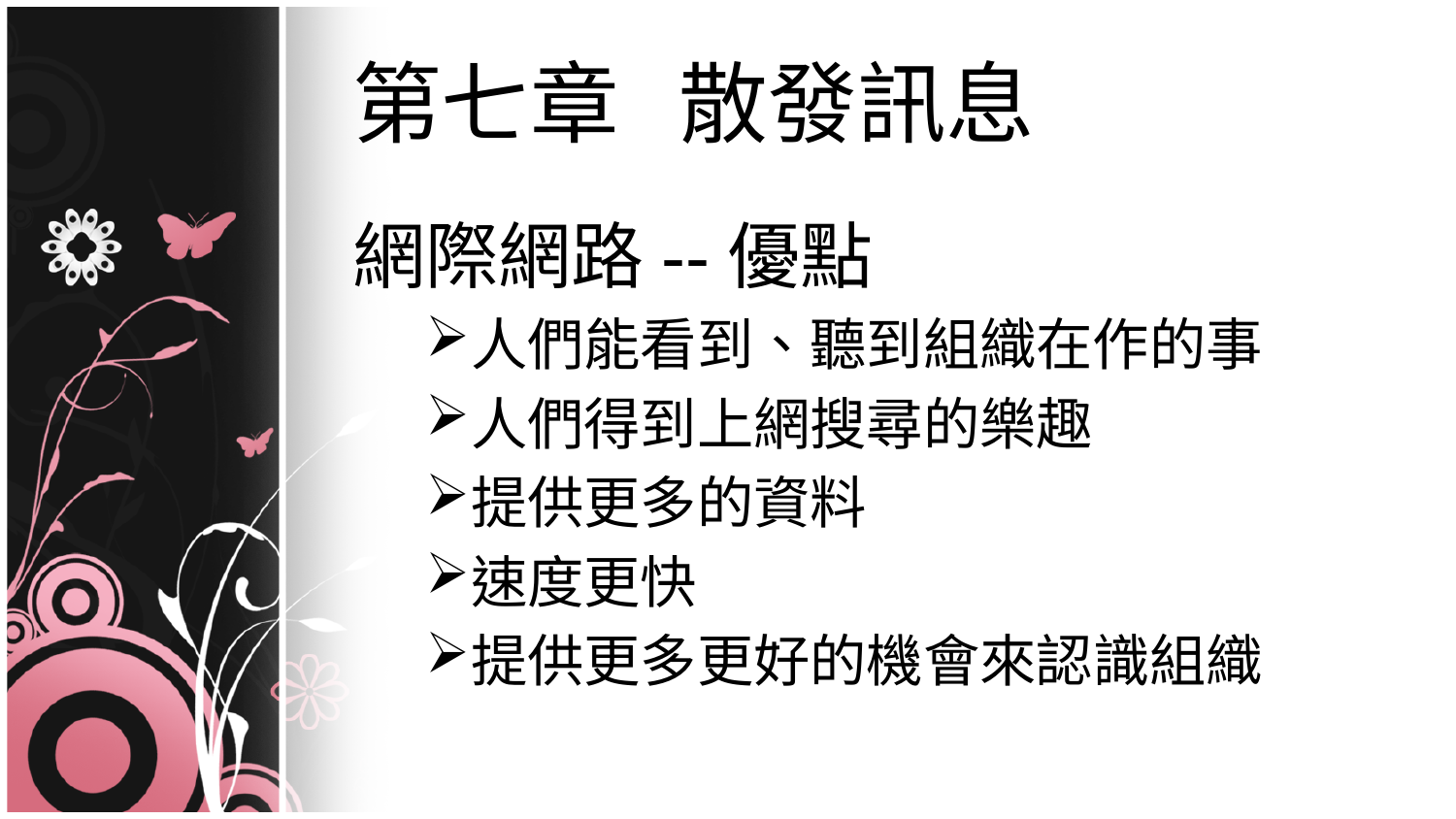

# 第七章   散發訊息
網際網路--優點
人們能看到、聽到組織在作的事
人們得到上網搜尋的樂趣
提供更多的資料
速度更快
提供更多更好的機會來認識組織